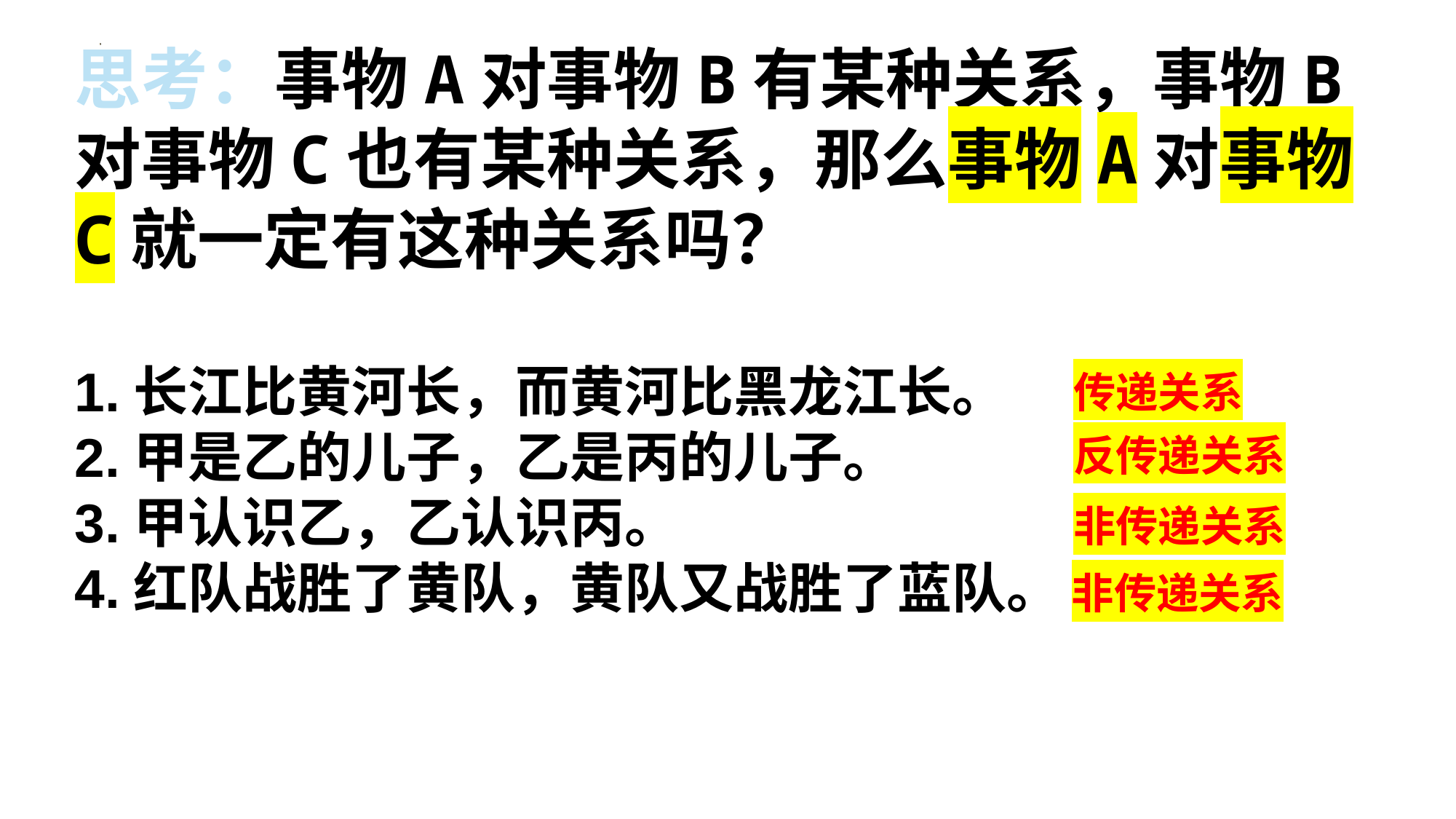

思考：事物A对事物B有某种关系，事物B对事物C也有某种关系，那么事物A对事物C就一定有这种关系吗？

1.长江比黄河长，而黄河比黑龙江长。
2.甲是乙的儿子，乙是丙的儿子。
3.甲认识乙，乙认识丙。
4.红队战胜了黄队，黄队又战胜了蓝队。

传递关系
反传递关系
非传递关系
非传递关系